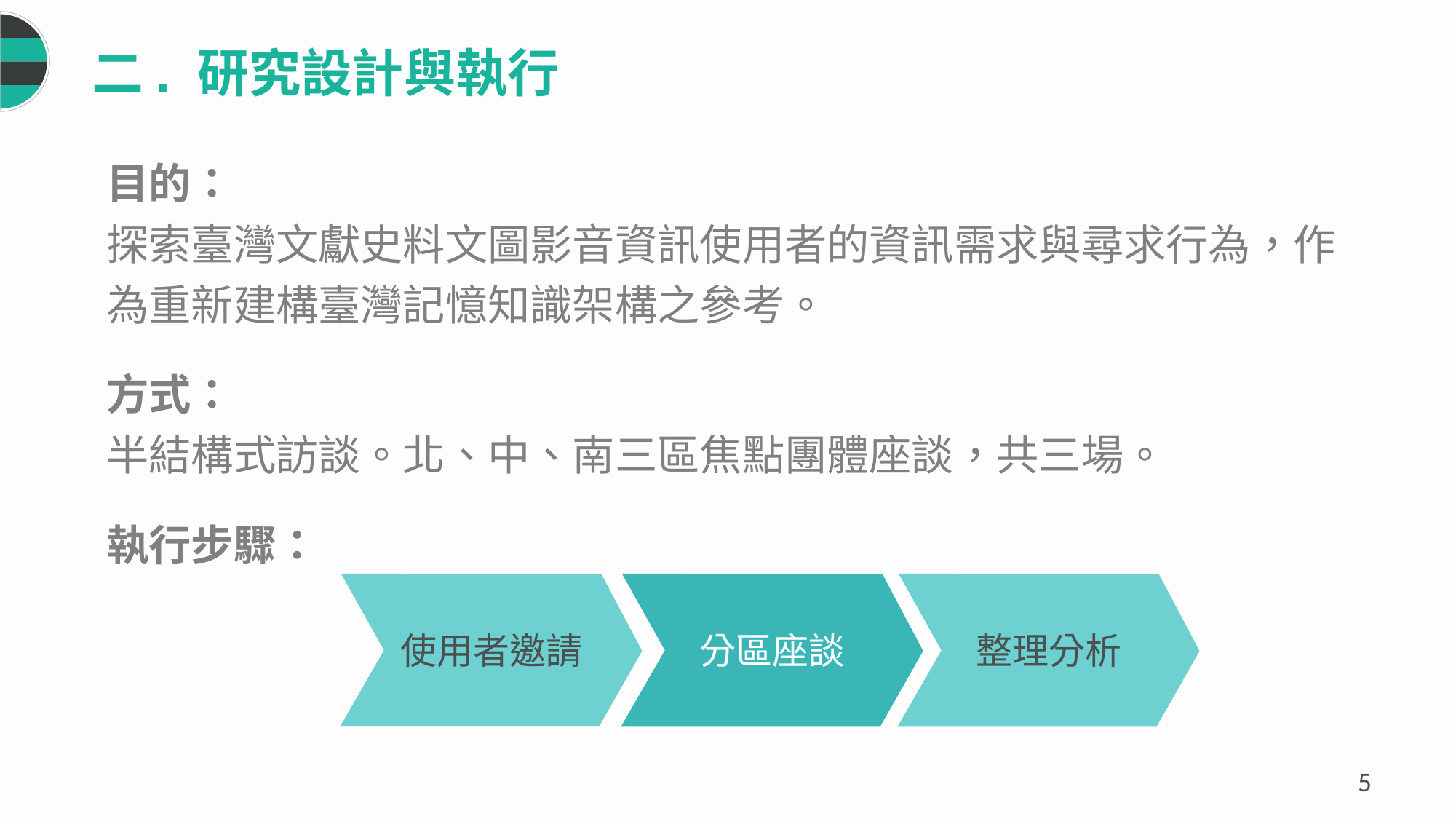

二. 研究設計與執行
目的：
探索臺灣文獻史料文圖影音資訊使用者的資訊需求與尋求行為，作為重新建構臺灣記憶知識架構之參考。

方式：
半結構式訪談。北、中、南三區焦點團體座談，共三場。

執行步驟：
使用者邀請
分區座談
整理分析
5